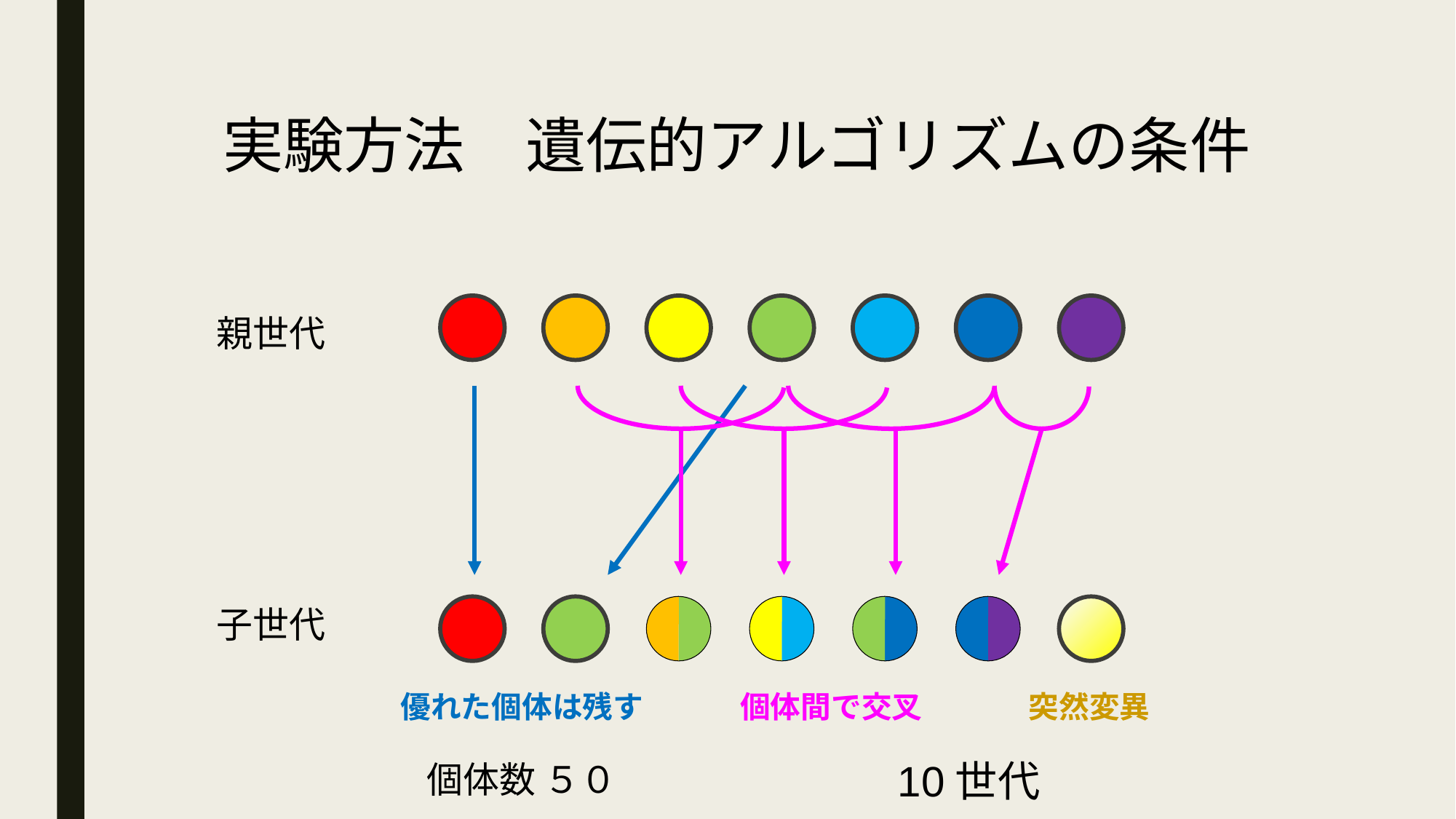

実験方法　遺伝的アルゴリズムの条件

親世代

子世代

優れた個体は残す
個体間で交叉
突然変異
10世代
個体数 ５０